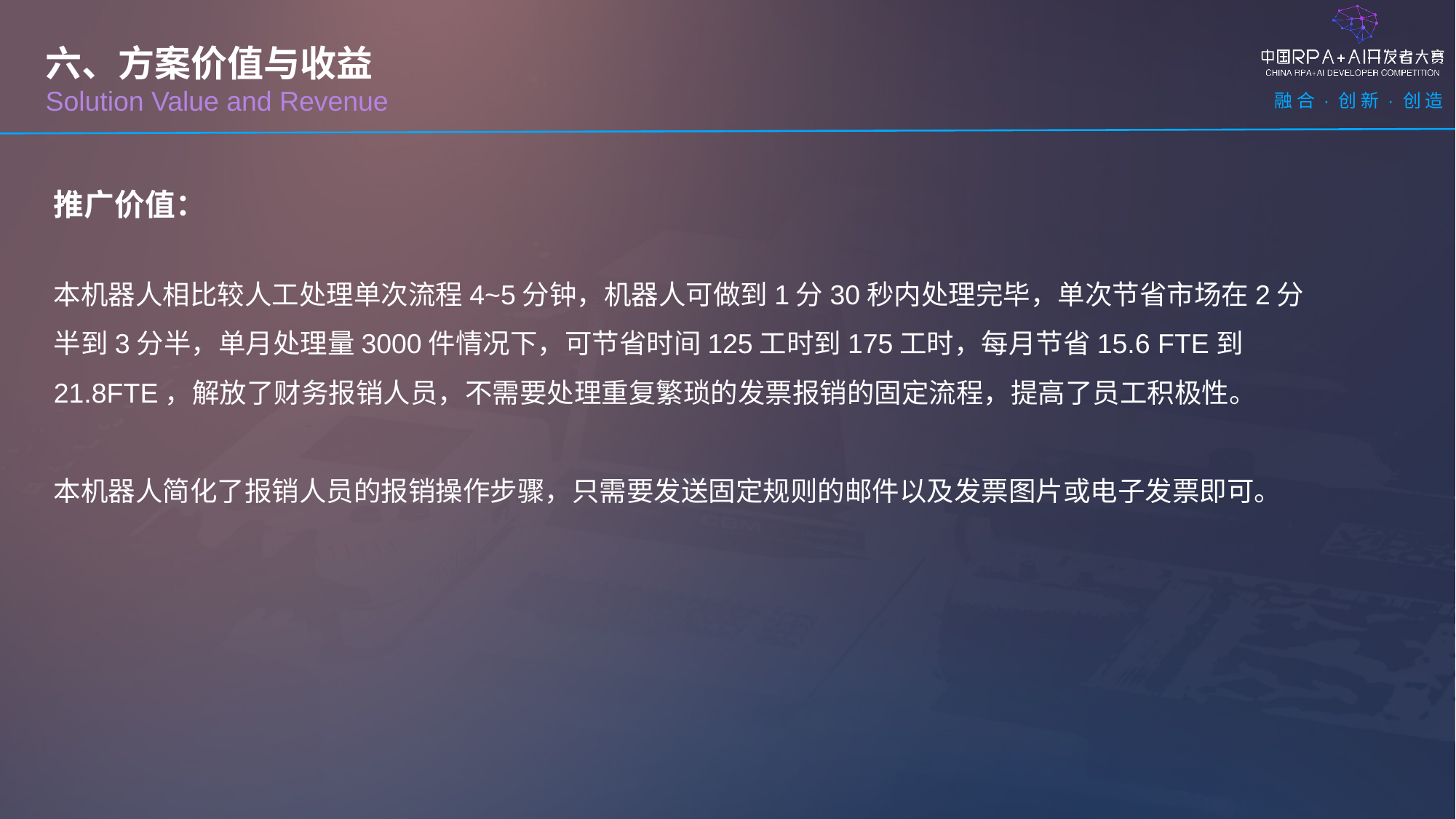

六、方案价值与收益
Solution Value and Revenue
推广价值：
本机器人相比较人工处理单次流程4~5分钟，机器人可做到1分30秒内处理完毕，单次节省市场在2分半到3分半，单月处理量3000件情况下，可节省时间125工时到175工时，每月节省15.6 FTE到21.8FTE，解放了财务报销人员，不需要处理重复繁琐的发票报销的固定流程，提高了员工积极性。

本机器人简化了报销人员的报销操作步骤，只需要发送固定规则的邮件以及发票图片或电子发票即可。